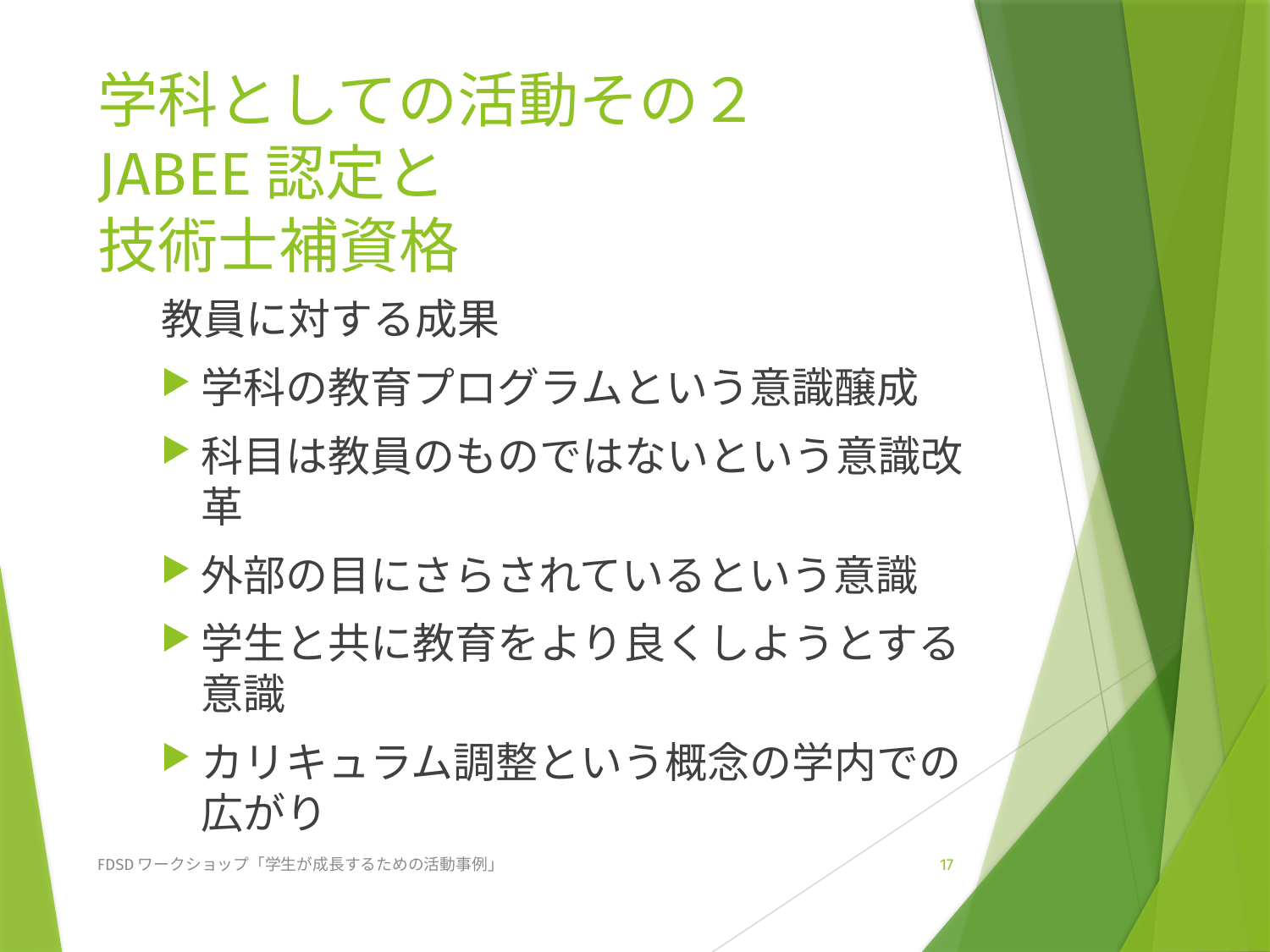

# 学科としての活動その２ JABEE認定と 技術士補資格
教員に対する成果
学科の教育プログラムという意識醸成
科目は教員のものではないという意識改革
外部の目にさらされているという意識
学生と共に教育をより良くしようとする意識
カリキュラム調整という概念の学内での広がり
FDSDワークショップ「学生が成長するための活動事例」
17